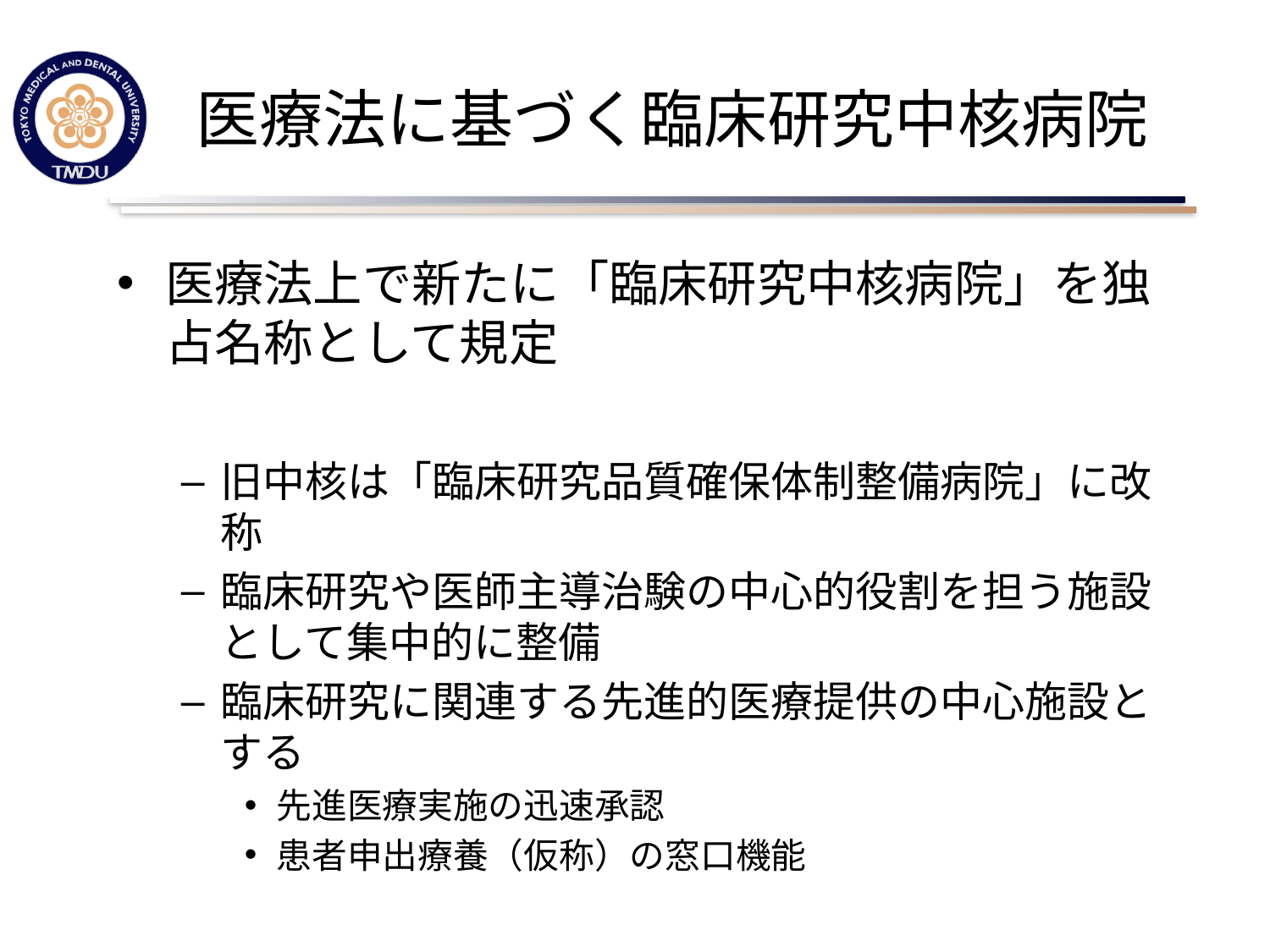

# 医療法に基づく臨床研究中核病院
医療法上で新たに「臨床研究中核病院」を独占名称として規定

旧中核は「臨床研究品質確保体制整備病院」に改称
臨床研究や医師主導治験の中心的役割を担う施設として集中的に整備
臨床研究に関連する先進的医療提供の中心施設とする
先進医療実施の迅速承認
患者申出療養（仮称）の窓口機能